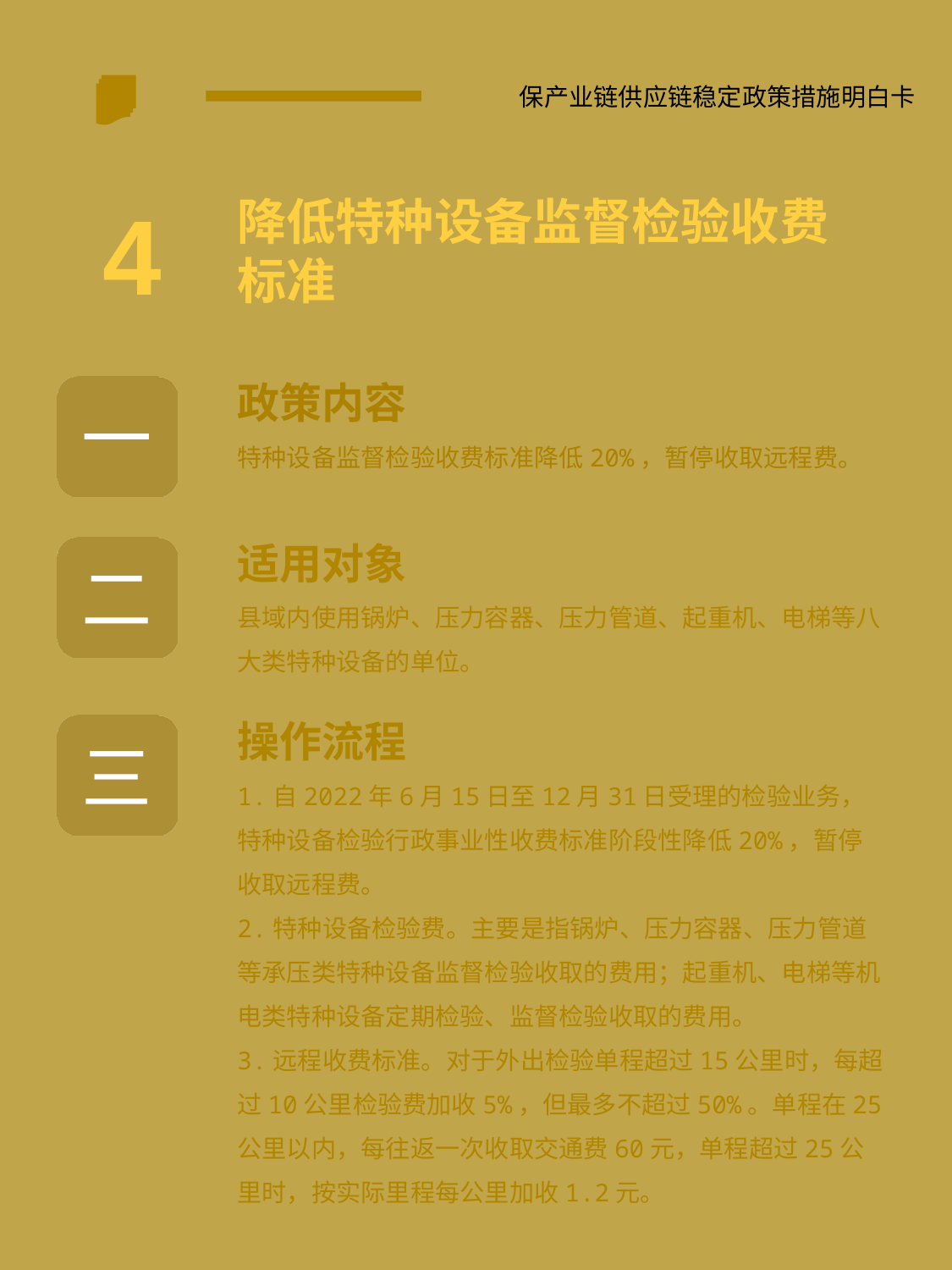

保产业链供应链稳定政策措施明白卡

4
降低特种设备监督检验收费标准
政策内容
特种设备监督检验收费标准降低20%，暂停收取远程费。
一
适用对象
县域内使用锅炉、压力容器、压力管道、起重机、电梯等八大类特种设备的单位。
二
操作流程
1.自2022年6月15日至12月31日受理的检验业务，特种设备检验行政事业性收费标准阶段性降低20%，暂停收取远程费。
2.特种设备检验费。主要是指锅炉、压力容器、压力管道等承压类特种设备监督检验收取的费用；起重机、电梯等机电类特种设备定期检验、监督检验收取的费用。
3.远程收费标准。对于外出检验单程超过15公里时，每超过10公里检验费加收5%，但最多不超过50%。单程在25公里以内，每往返一次收取交通费60元，单程超过25公里时，按实际里程每公里加收1.2元。
三